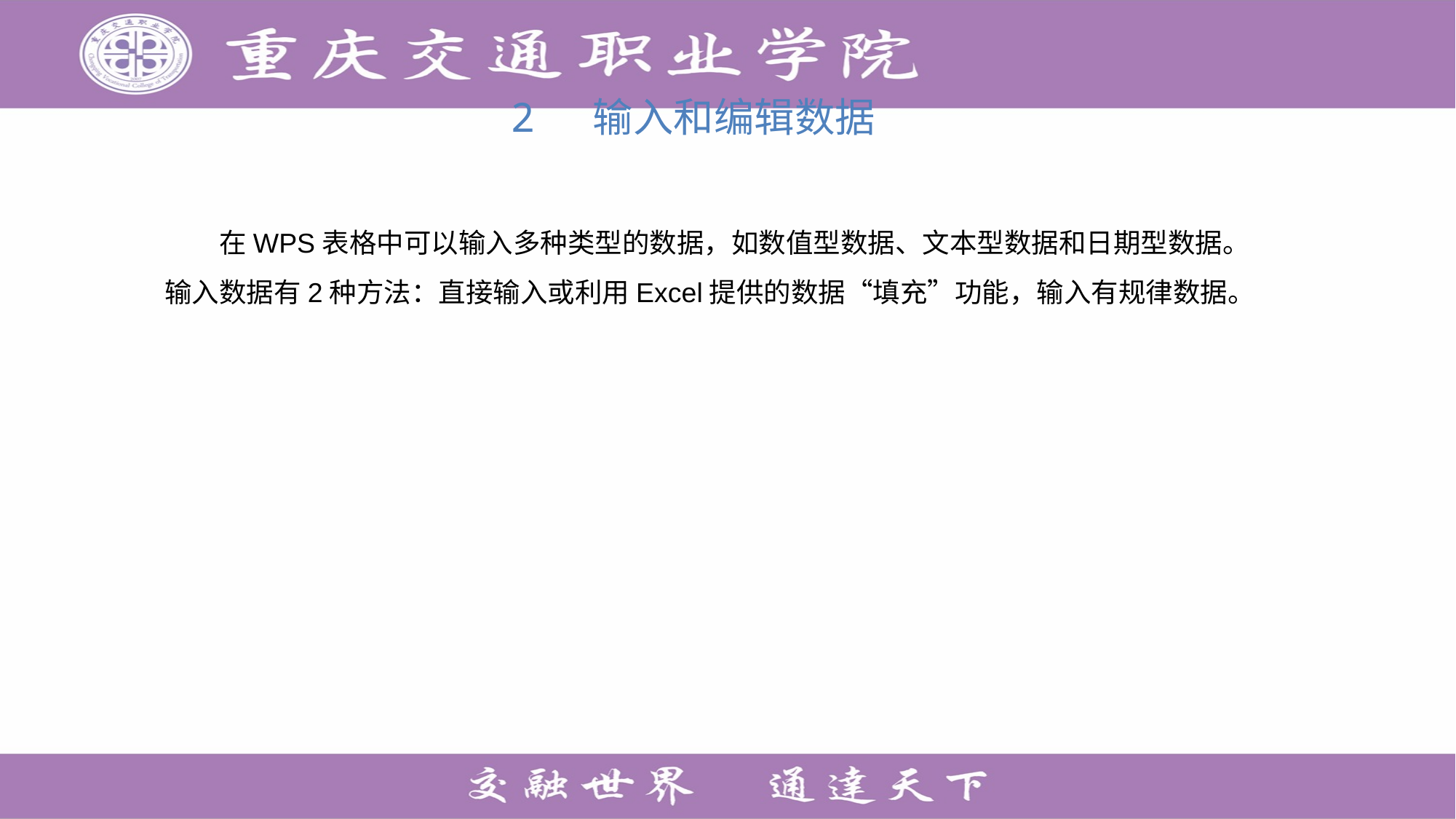

# 2  输入和编辑数据
在WPS表格中可以输入多种类型的数据，如数值型数据、文本型数据和日期型数据。输入数据有2种方法：直接输入或利用Excel提供的数据“填充”功能，输入有规律数据。